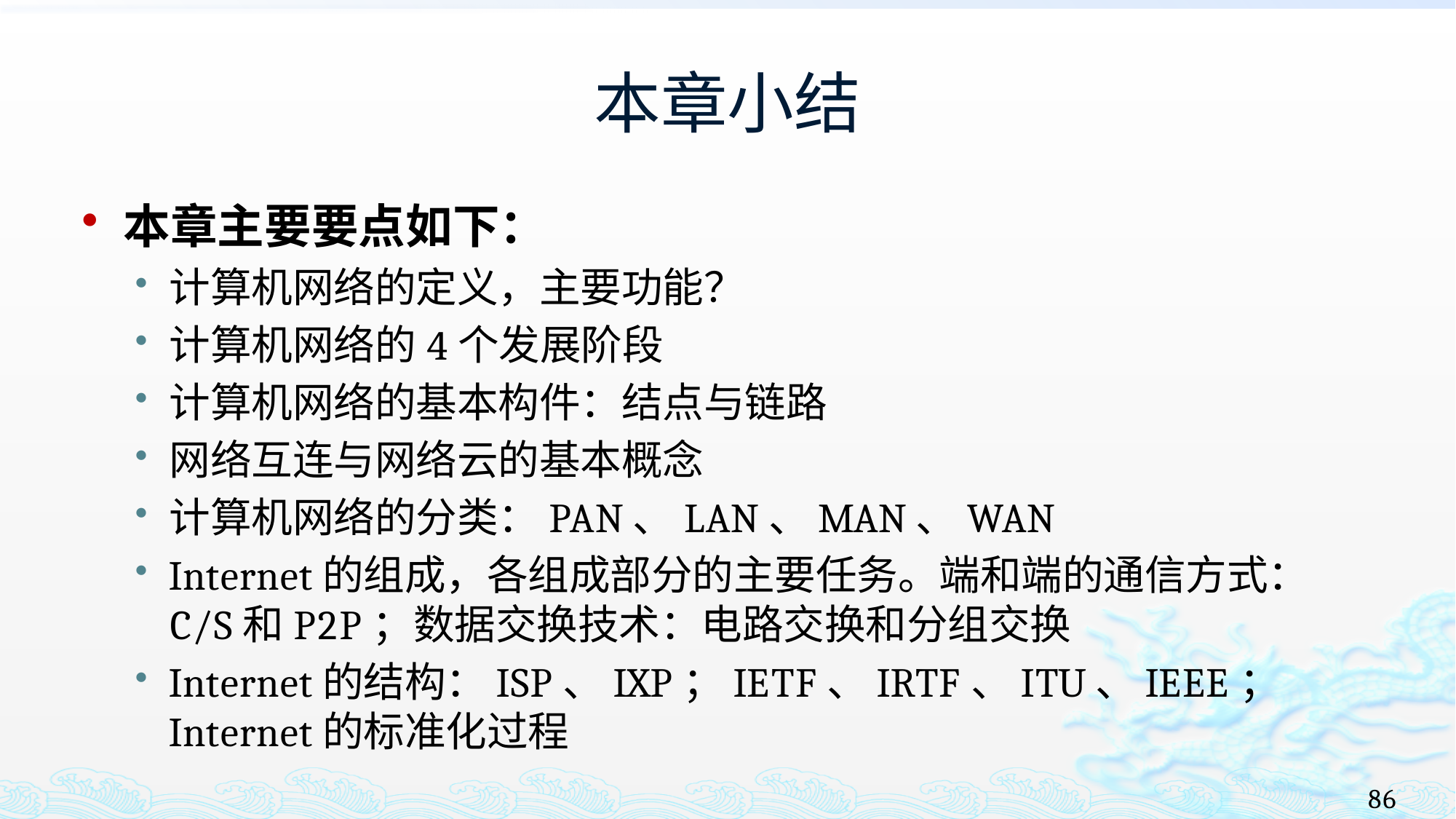

# 本章小结
本章主要要点如下：
计算机网络的定义，主要功能？
计算机网络的4个发展阶段
计算机网络的基本构件：结点与链路
网络互连与网络云的基本概念
计算机网络的分类：PAN、LAN、MAN、WAN
Internet的组成，各组成部分的主要任务。端和端的通信方式：C/S和P2P；数据交换技术：电路交换和分组交换
Internet的结构：ISP、IXP；IETF、IRTF、ITU、IEEE；Internet的标准化过程
86